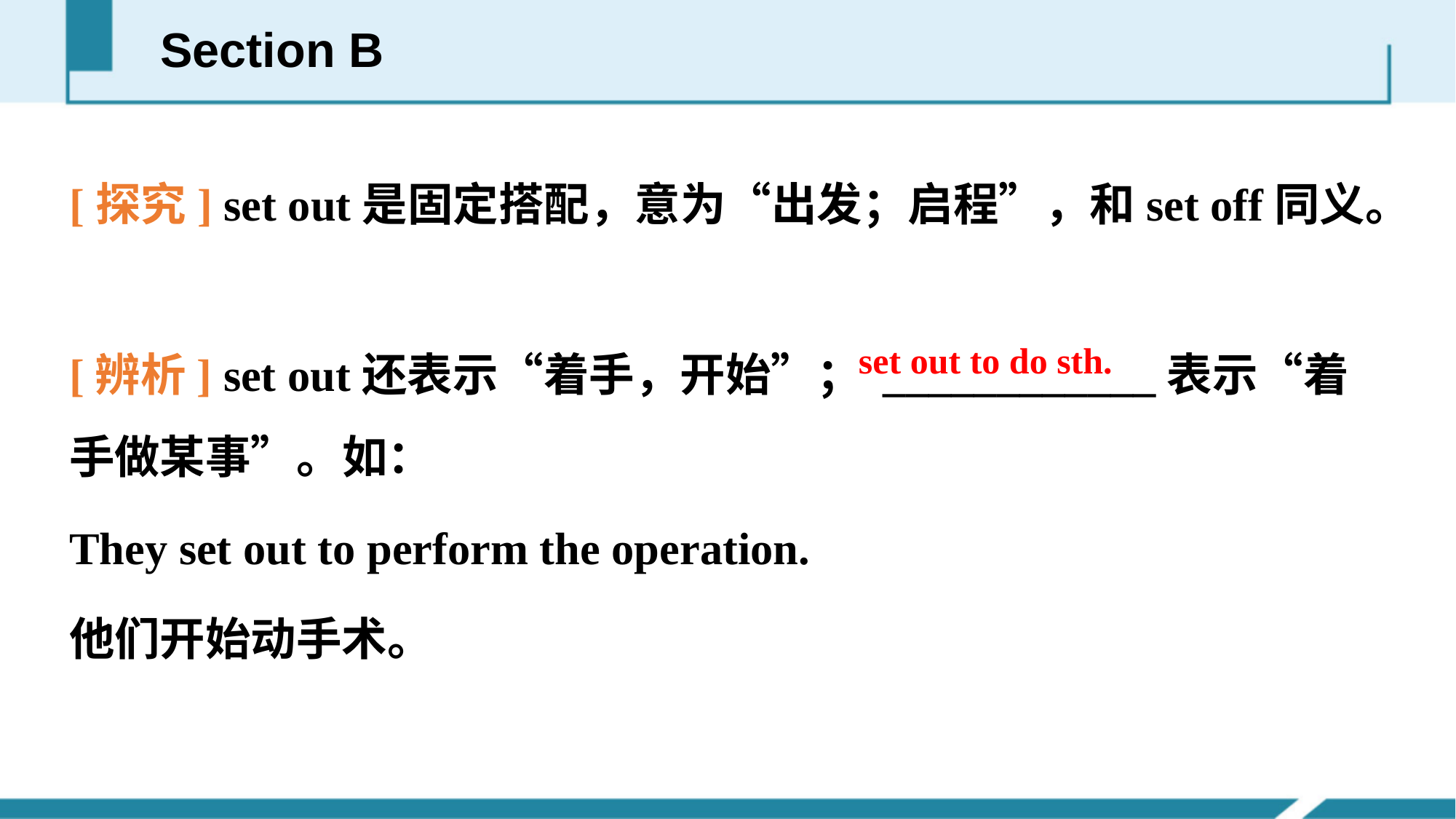

Section B
[探究] set out是固定搭配，意为“出发；启程”，和set off同义。
[辨析] set out还表示“着手，开始”； ____________表示“着手做某事”。如：
They set out to perform the operation.
他们开始动手术。
set out to do sth.